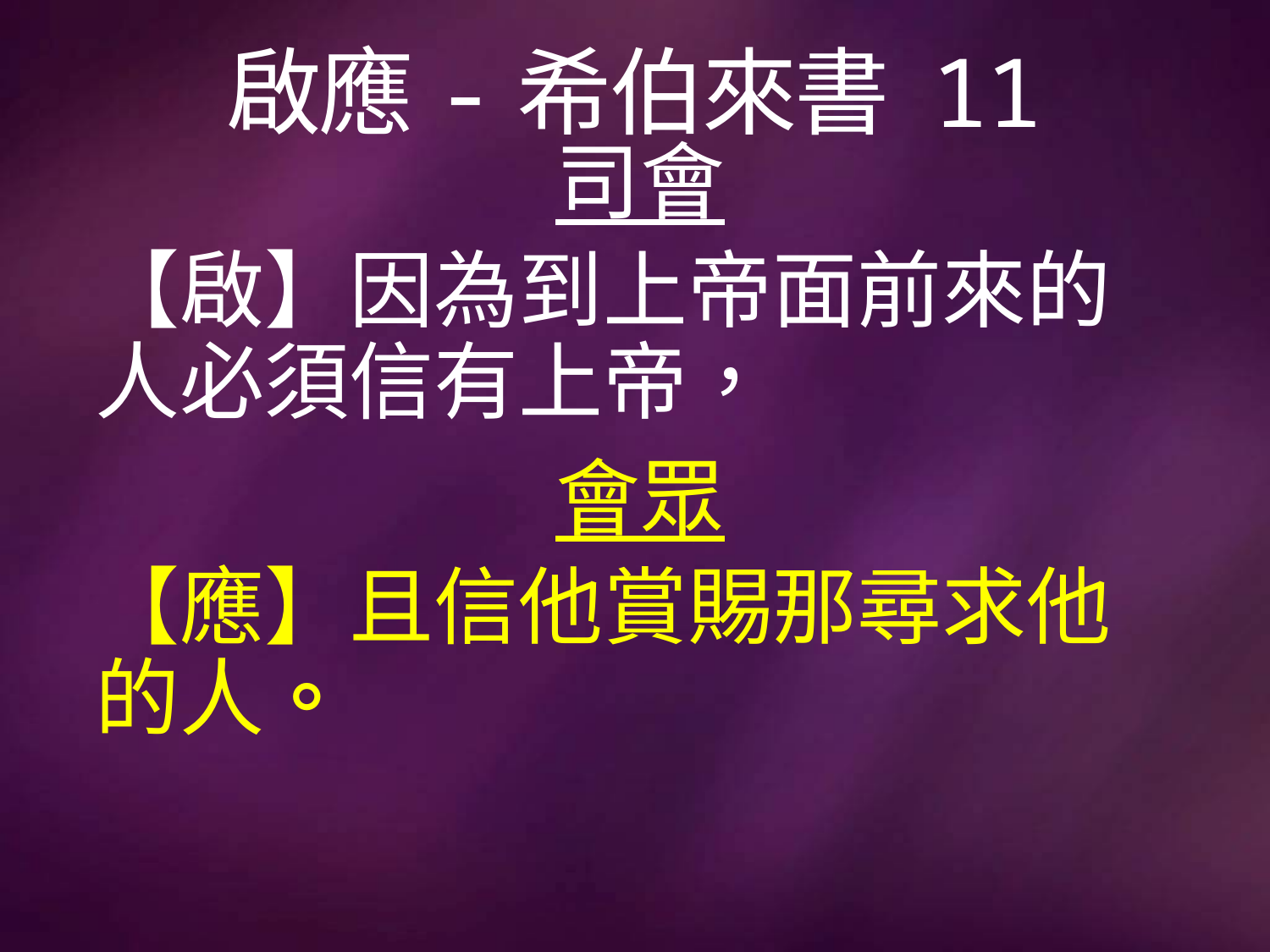

# 啟應-希伯來書 11
司會
【啟】因為到上帝面前來的人必須信有上帝，

會眾
【應】且信他賞賜那尋求他的人。